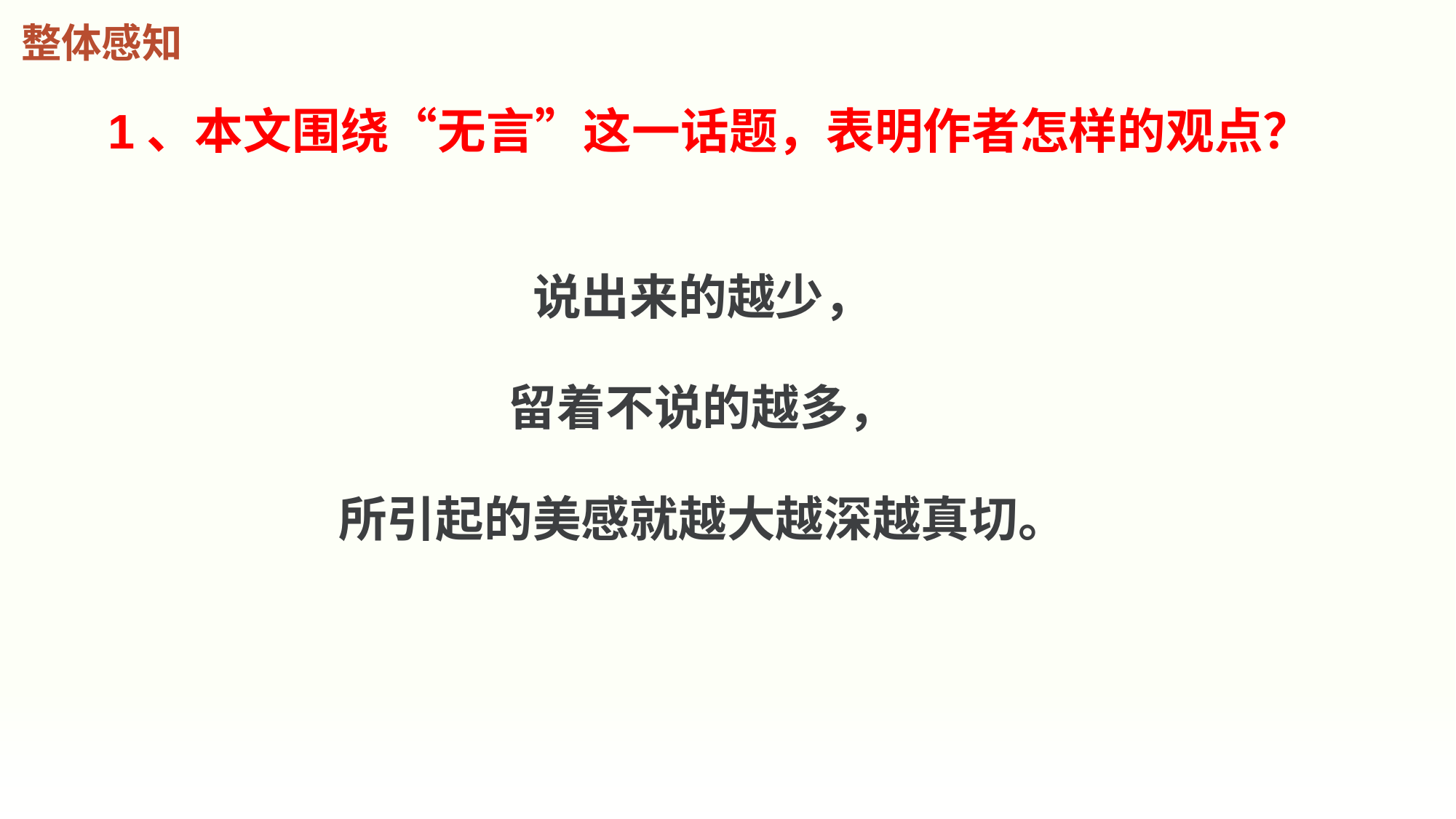

整体感知
1、本文围绕“无言”这一话题，表明作者怎样的观点？
说出来的越少，
留着不说的越多，
所引起的美感就越大越深越真切。